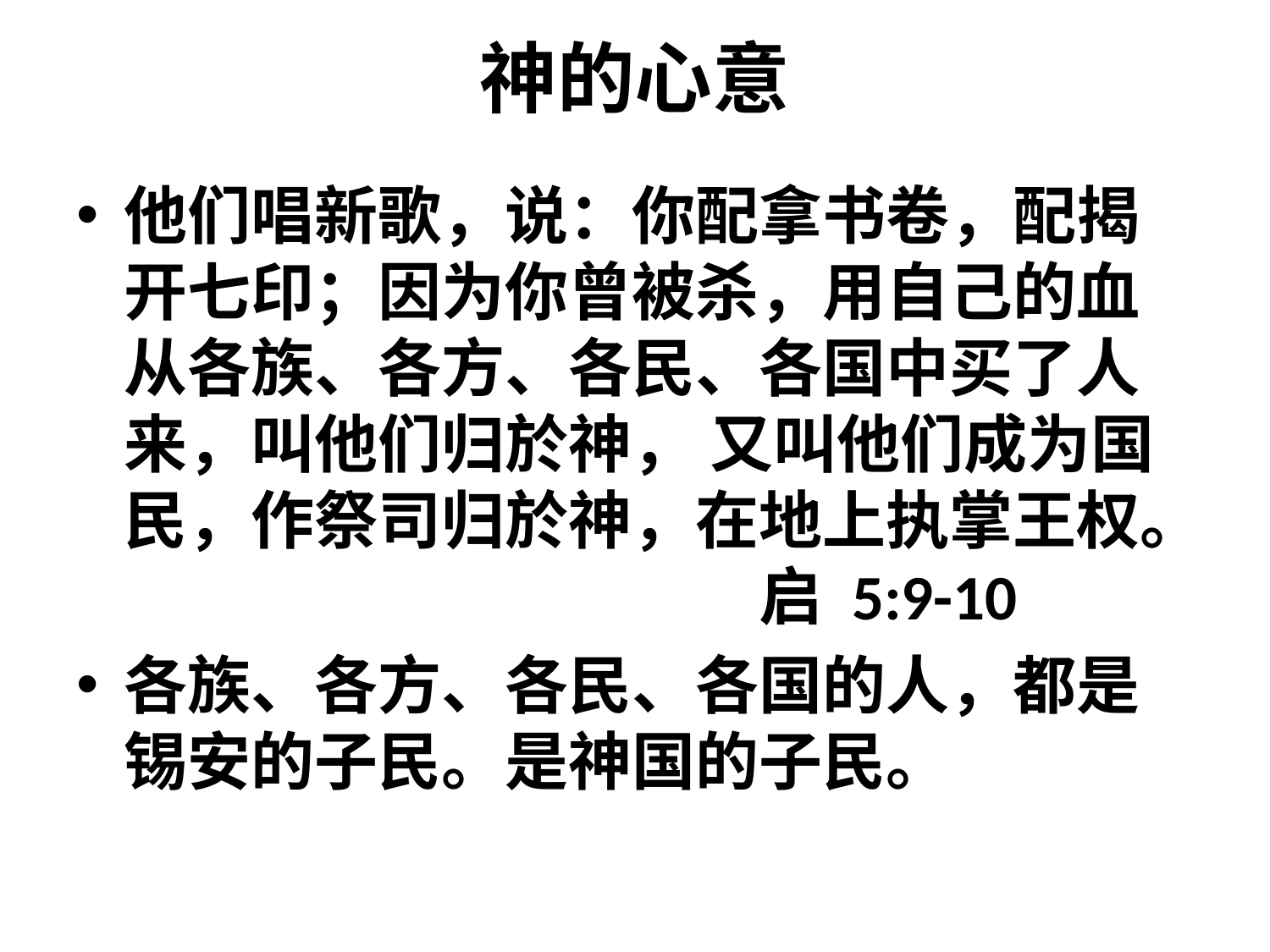

# 神的心意
他们唱新歌，说：你配拿书卷，配揭开七印；因为你曾被杀，用自己的血从各族、各方、各民、各国中买了人来，叫他们归於神， 又叫他们成为国民，作祭司归於神，在地上执掌王权。					启 5:9-10
各族、各方、各民、各国的人，都是锡安的子民。是神国的子民。